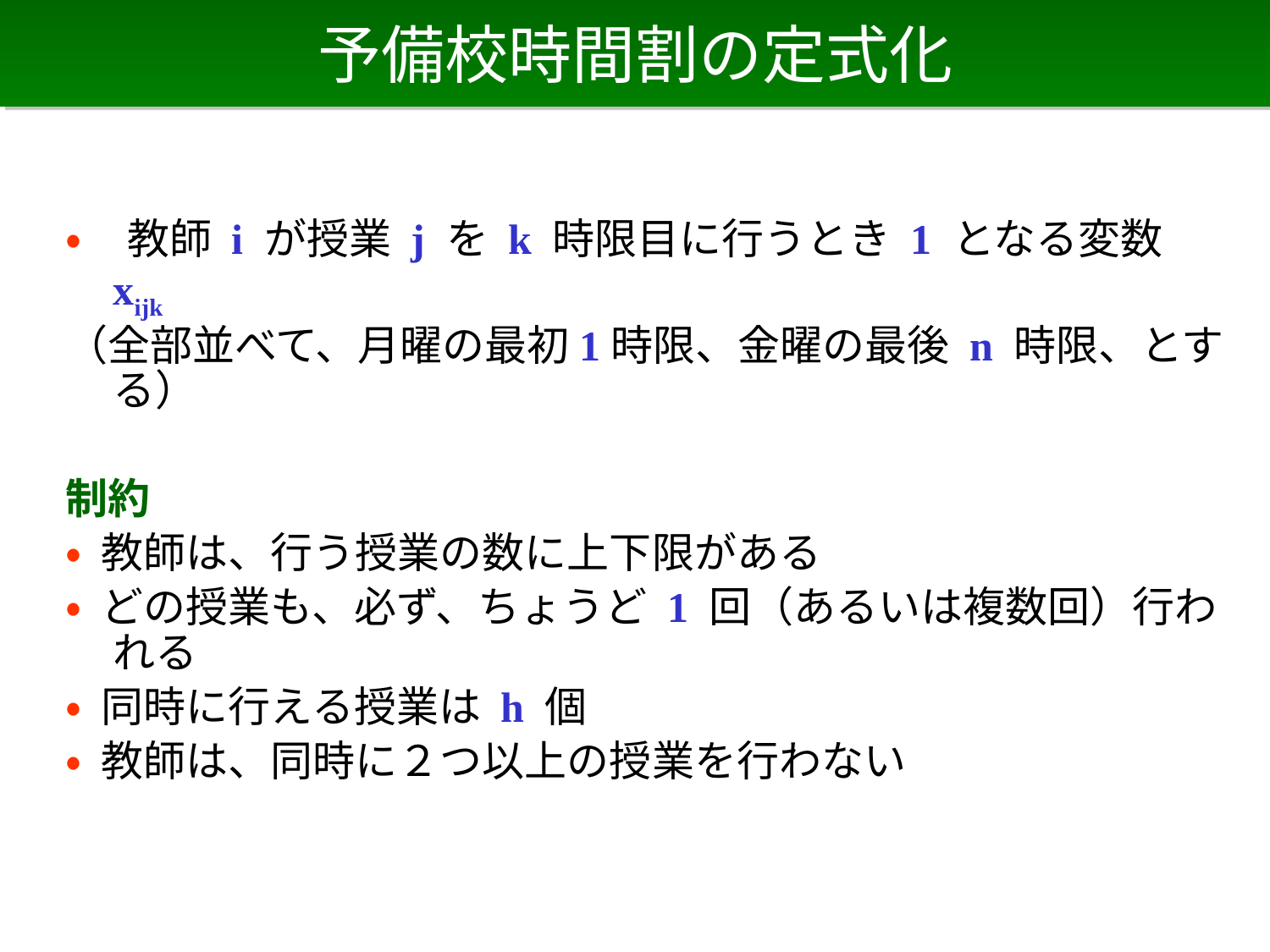

# 予備校時間割の定式化
• 教師 i が授業 j を k 時限目に行うとき 1 となる変数 xijk
（全部並べて、月曜の最初1時限、金曜の最後 n 時限、とする）

制約
• 教師は、行う授業の数に上下限がある
• どの授業も、必ず、ちょうど 1 回（あるいは複数回）行われる
• 同時に行える授業は h 個
• 教師は、同時に２つ以上の授業を行わない